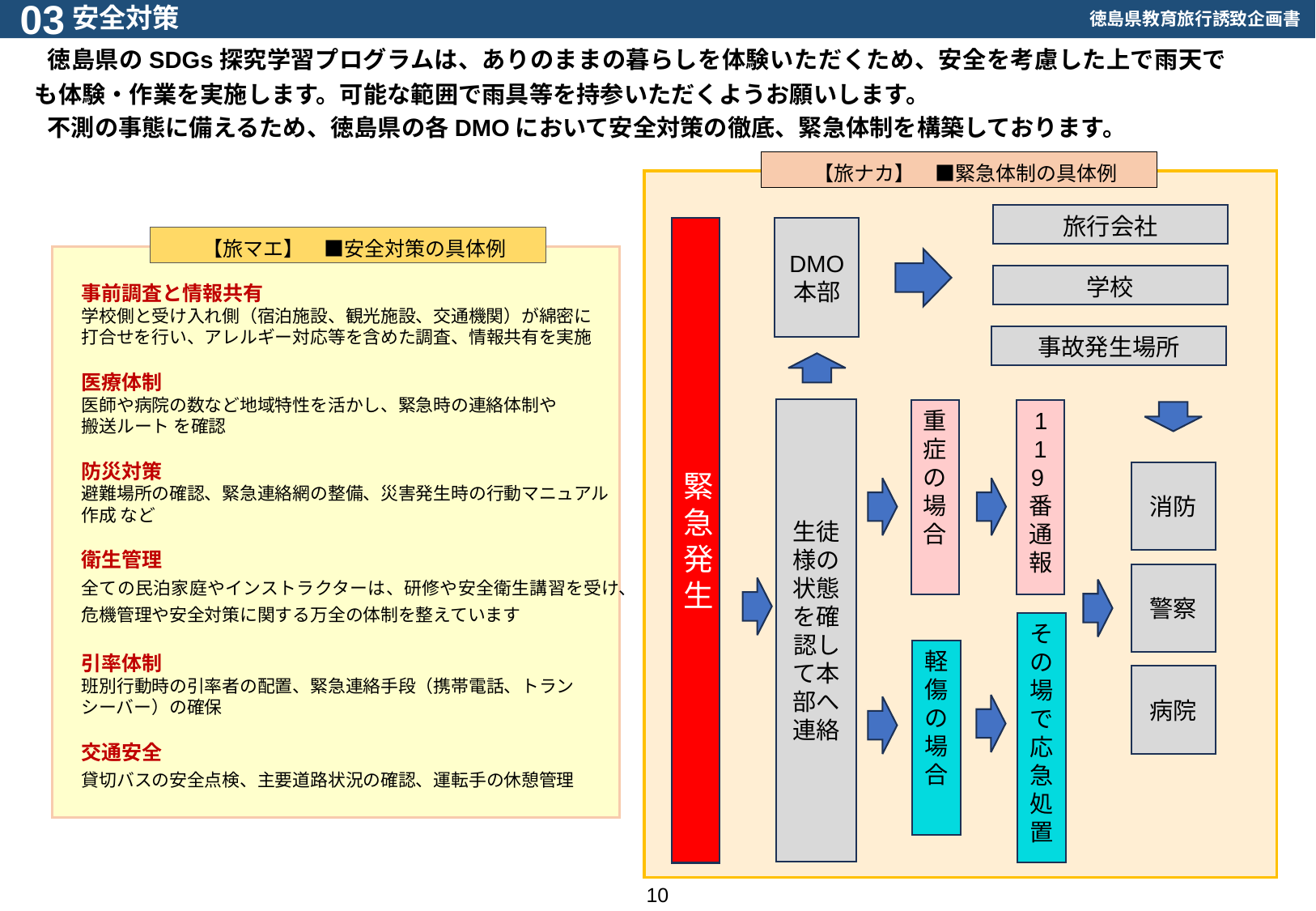

安全対策
徳島県のSDGs探究学習プログラムは、ありのままの暮らしを体験いただくため、安全を考慮した上で雨天でも体験・作業を実施します。可能な範囲で雨具等を持参いただくようお願いします。
不測の事態に備えるため、徳島県の各DMOにおいて安全対策の徹底、緊急体制を構築しております。
【旅ナカ】　■緊急体制の具体例

旅行会社
緊急発生
DMO
本部
【旅マエ】　■安全対策の具体例

学校
事前調査と情報共有
学校側と受け入れ側（宿泊施設、観光施設、交通機関）が綿密に
打合せを行い、アレルギー対応等を含めた調査、情報共有を実施

医療体制
医師や病院の数など地域特性を活かし、緊急時の連絡体制や
搬送ルート を確認

防災対策
避難場所の確認、緊急連絡網の整備、災害発生時の行動マニュアル
作成 など

衛生管理
全ての民泊家庭やインストラクターは、研修や安全衛生講習を受け、
危機管理や安全対策に関する万全の体制を整えています

引率体制
班別行動時の引率者の配置、緊急連絡手段（携帯電話、トラン
シーバー）の確保

交通安全
貸切バスの安全点検、主要道路状況の確認、運転手の休憩管理
事故発生場所

生徒様の状態を確認して本部へ連絡
119番通報
重症の場合
消防

警察

その場で応急処置
軽傷の場合
病院